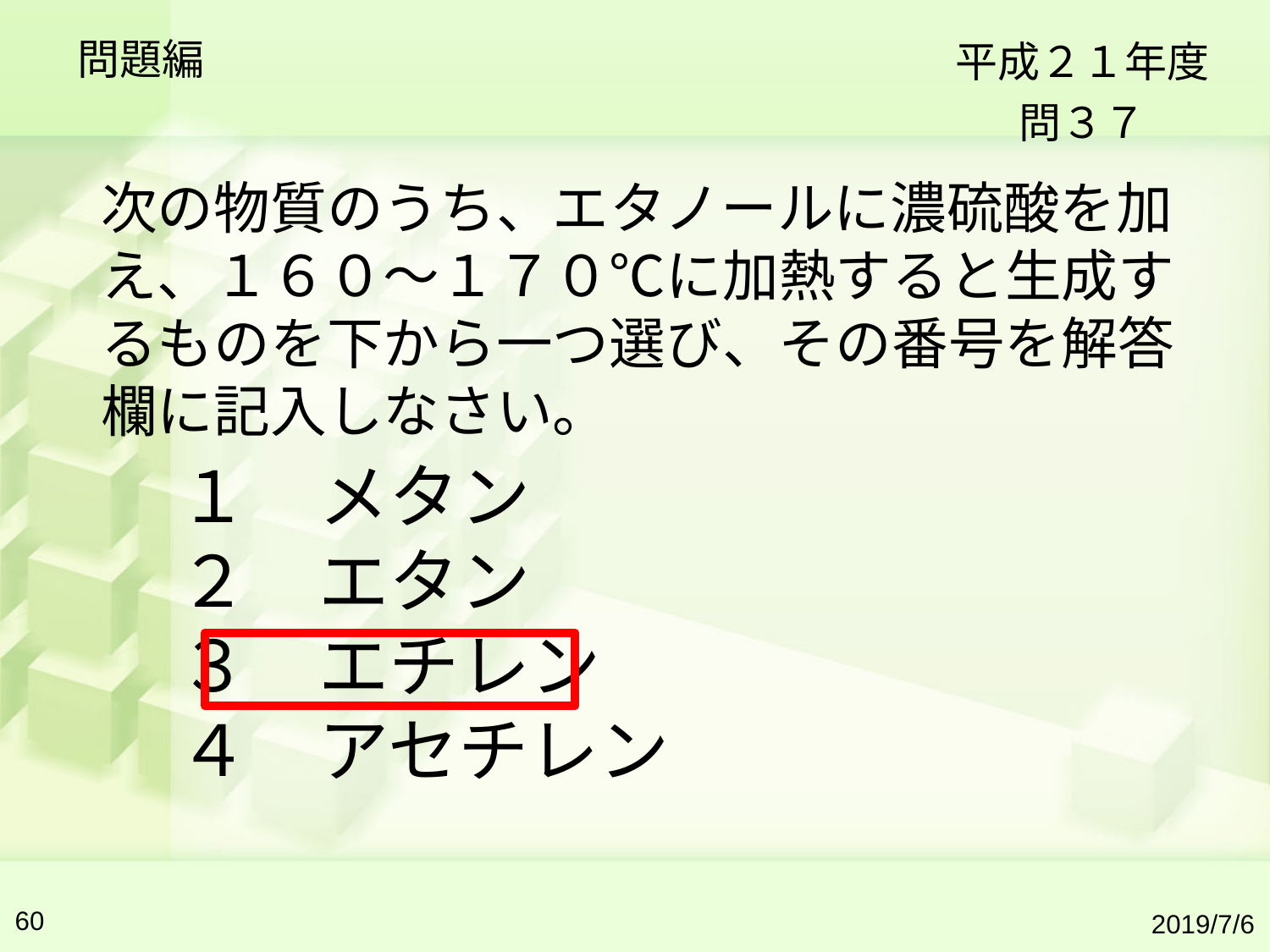

問題編
平成２１年度
問３７
次の物質のうち、エタノールに濃硫酸を加え、１６０～１７０℃に加熱すると生成するものを下から一つ選び、その番号を解答欄に記入しなさい。
１　メタン
２　エタン
３　エチレン
４　アセチレン

60
2019/7/6